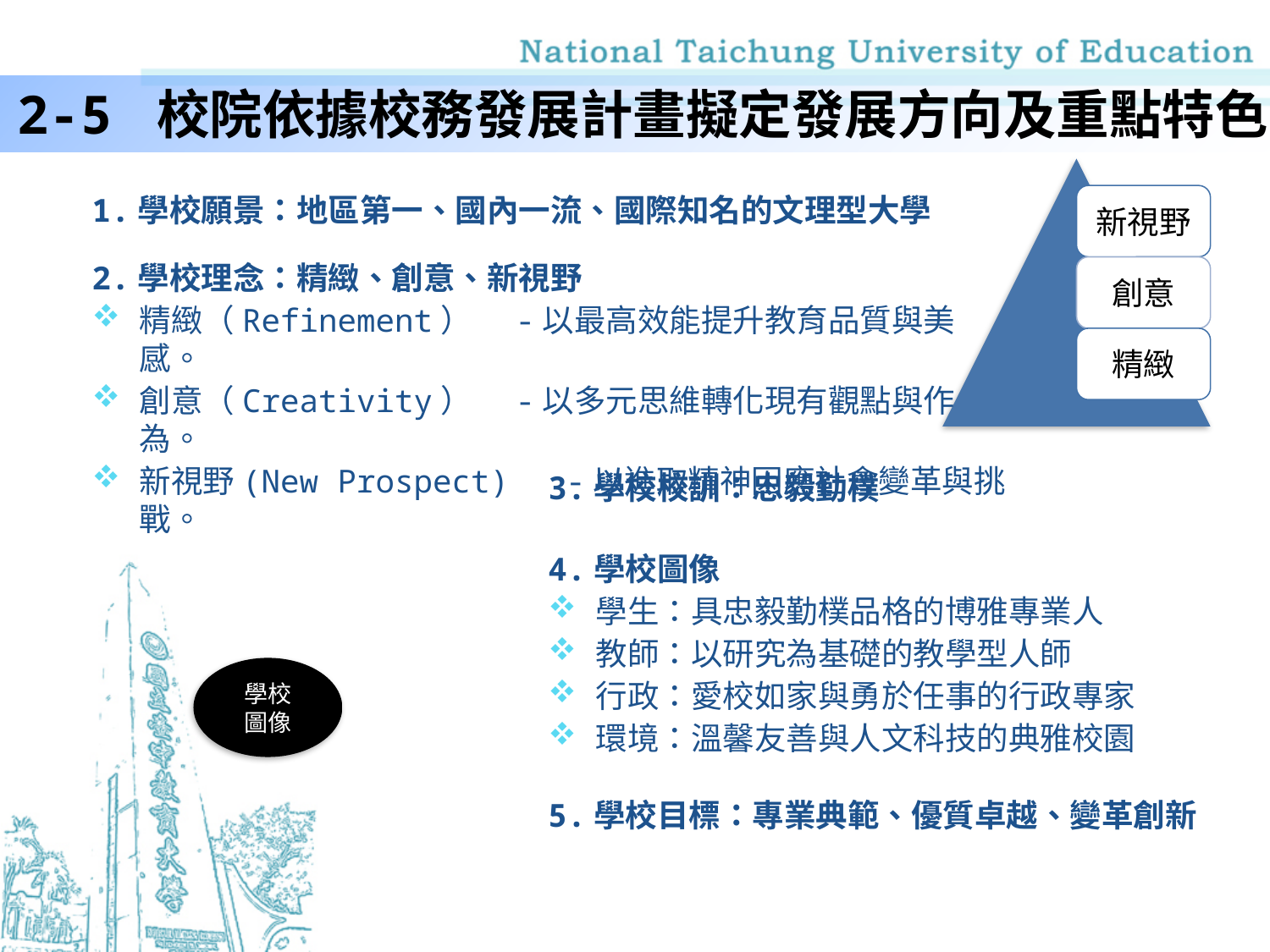

2-5 校院依據校務發展計畫擬定發展方向及重點特色

新視野
創意
精緻
1.學校願景：地區第一、國內一流、國際知名的文理型大學
2.學校理念：精緻、創意、新視野
精緻（Refinement）     -以最高效能提升教育品質與美感。
創意（Creativity）     -以多元思維轉化現有觀點與作為。
新視野(New Prospect)   -以進取精神因應社會變革與挑戰。
3.學校校訓：忠毅勤樸

4.學校圖像
學生：具忠毅勤樸品格的博雅專業人
教師：以研究為基礎的教學型人師
行政：愛校如家與勇於任事的行政專家
環境：溫馨友善與人文科技的典雅校園

5.學校目標：專業典範、優質卓越、變革創新
學校
圖像
學生
教師
行政
環境